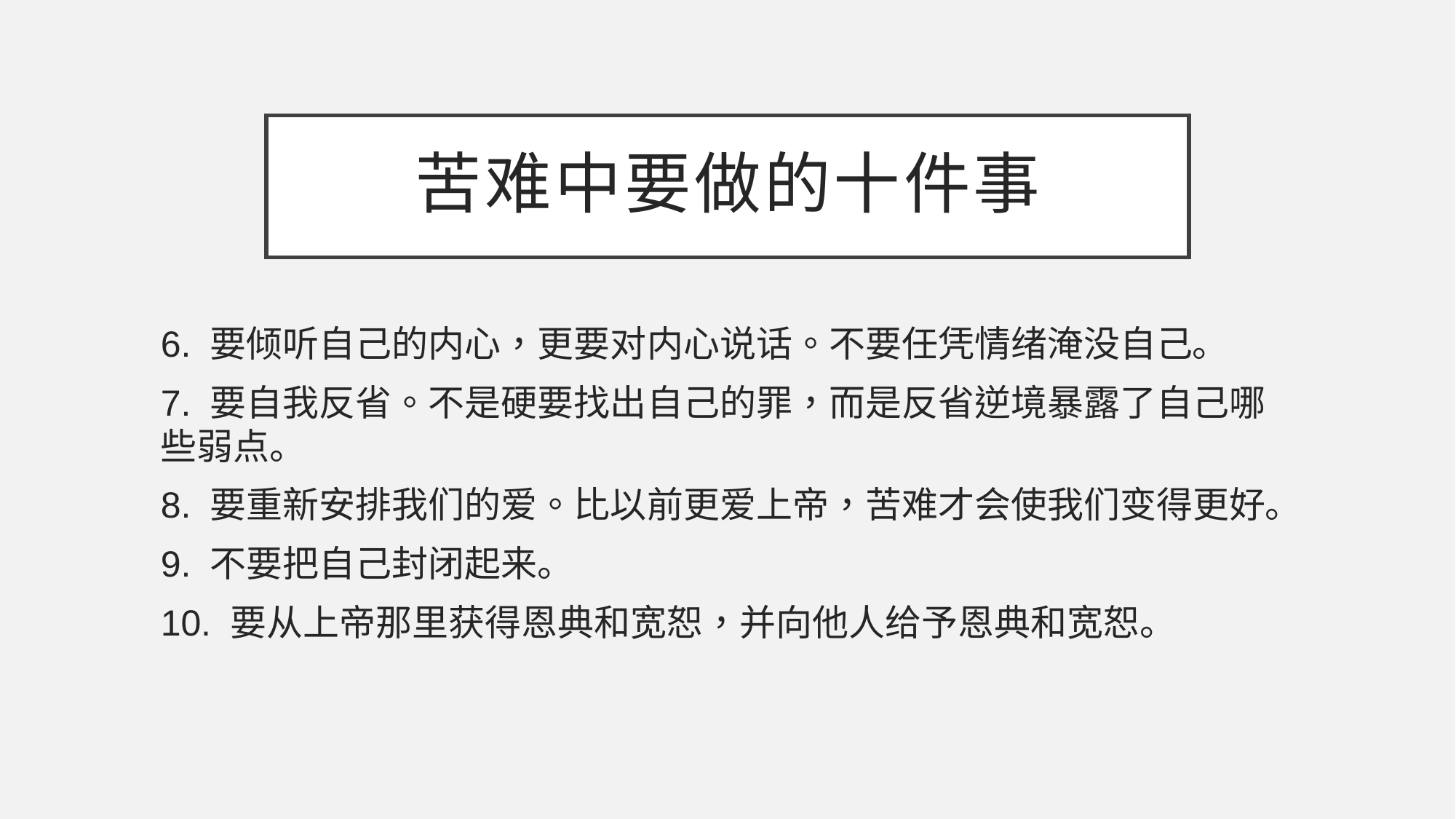

# 苦难中要做的十件事
6. 要倾听自己的内心，更要对内心说话。不要任凭情绪淹没自己。
7. 要自我反省。不是硬要找出自己的罪，而是反省逆境暴露了自己哪些弱点。
8. 要重新安排我们的爱。比以前更爱上帝，苦难才会使我们变得更好。
9. 不要把自己封闭起来。
10. 要从上帝那里获得恩典和宽恕，并向他人给予恩典和宽恕。